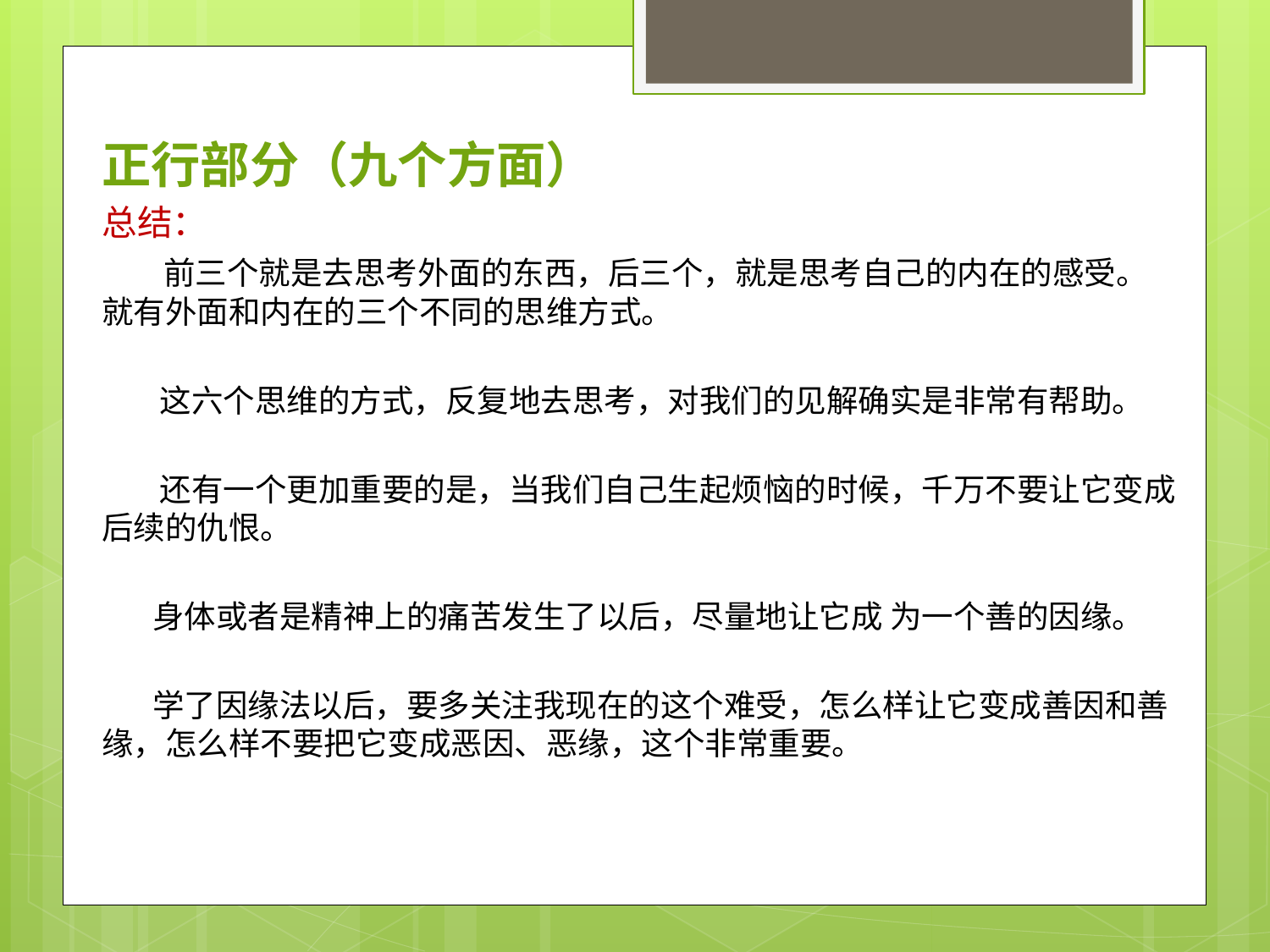

正行部分（九个方面）
总结：
       前三个就是去思考外面的东西，后三个，就是思考自己的内在的感受。就有外面和内在的三个不同的思维方式。

       这六个思维的方式，反复地去思考，对我们的见解确实是非常有帮助。

       还有一个更加重要的是，当我们自己生起烦恼的时候，千万不要让它变成后续的仇恨。

      身体或者是精神上的痛苦发生了以后，尽量地让它成 为一个善的因缘。

      学了因缘法以后，要多关注我现在的这个难受，怎么样让它变成善因和善缘，怎么样不要把它变成恶因、恶缘，这个非常重要。